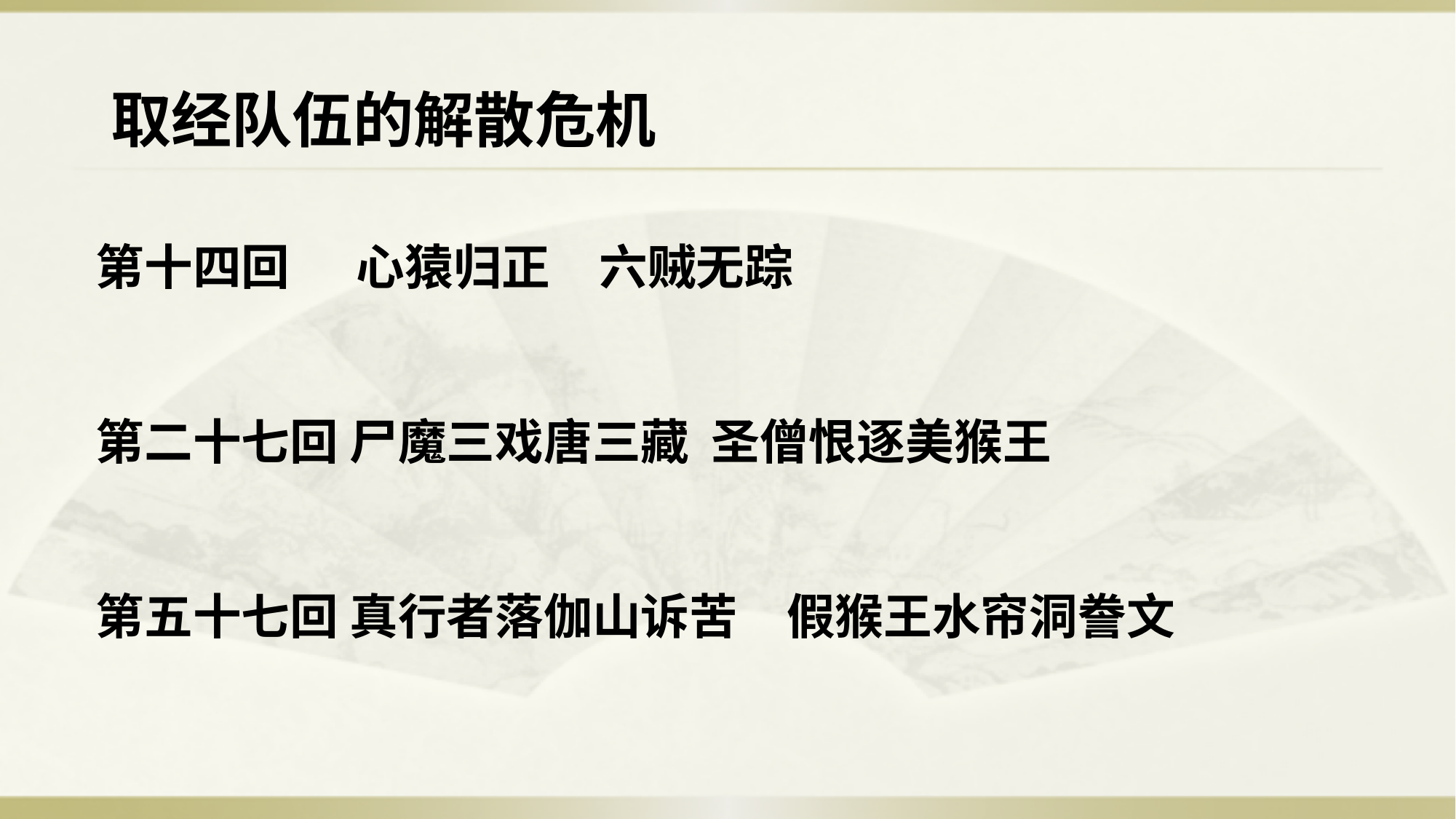

# 取经队伍的解散危机
第十四回      心猿归正　六贼无踪

第二十七回 尸魔三戏唐三藏  圣僧恨逐美猴王

第五十七回 真行者落伽山诉苦　假猴王水帘洞誊文